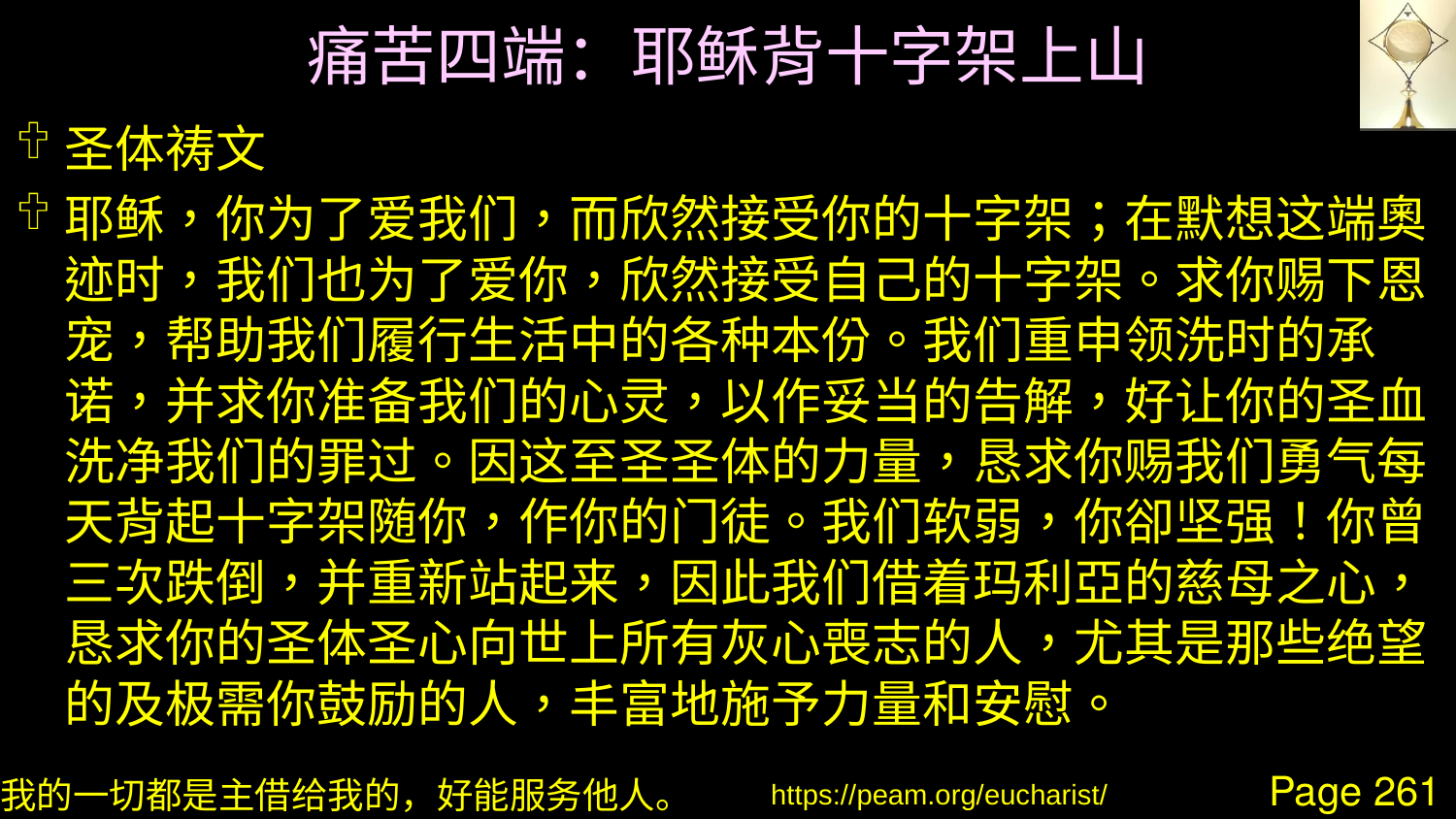

# 痛苦四端：耶稣背十字架上山
圣体祷文
耶稣，你为了爱我们，而欣然接受你的十字架；在默想这端奧迹时，我们也为了爱你，欣然接受自己的十字架。求你赐下恩宠，帮助我们履行生活中的各种本份。我们重申领洗时的承诺，并求你准备我们的心灵，以作妥当的告解，好让你的圣血洗净我们的罪过。因这至圣圣体的力量，恳求你赐我们勇气每天背起十字架随你，作你的门徒。我们软弱，你卻坚强！你曾三次跌倒，并重新站起来，因此我们借着玛利亞的慈母之心，恳求你的圣体圣心向世上所有灰心喪志的人，尤其是那些绝望的及极需你鼓励的人，丰富地施予力量和安慰。